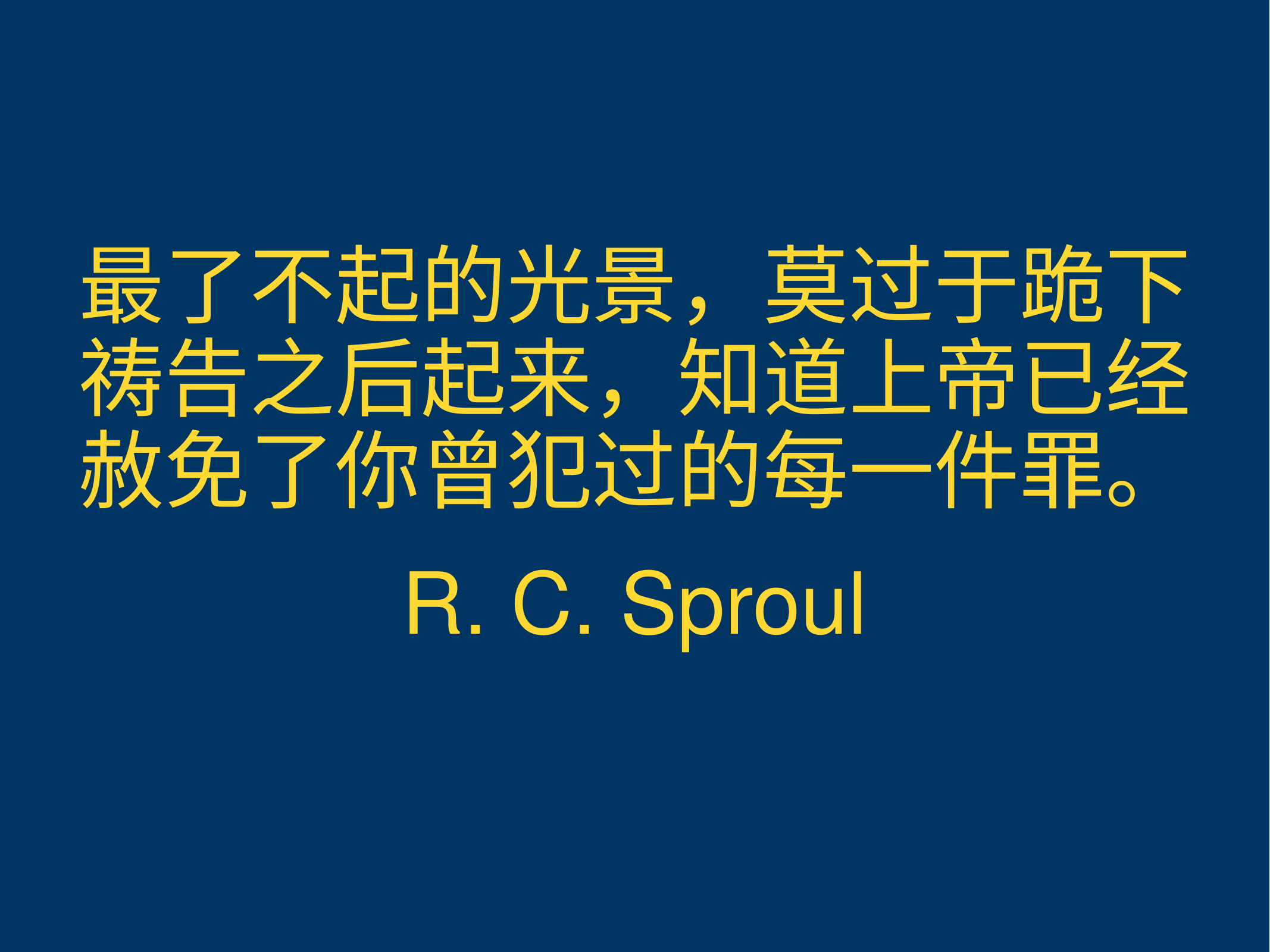

最了不起的光景，莫过于跪下祷告之后起来，知道上帝已经赦免了你曾犯过的每一件罪。
R. C. Sproul